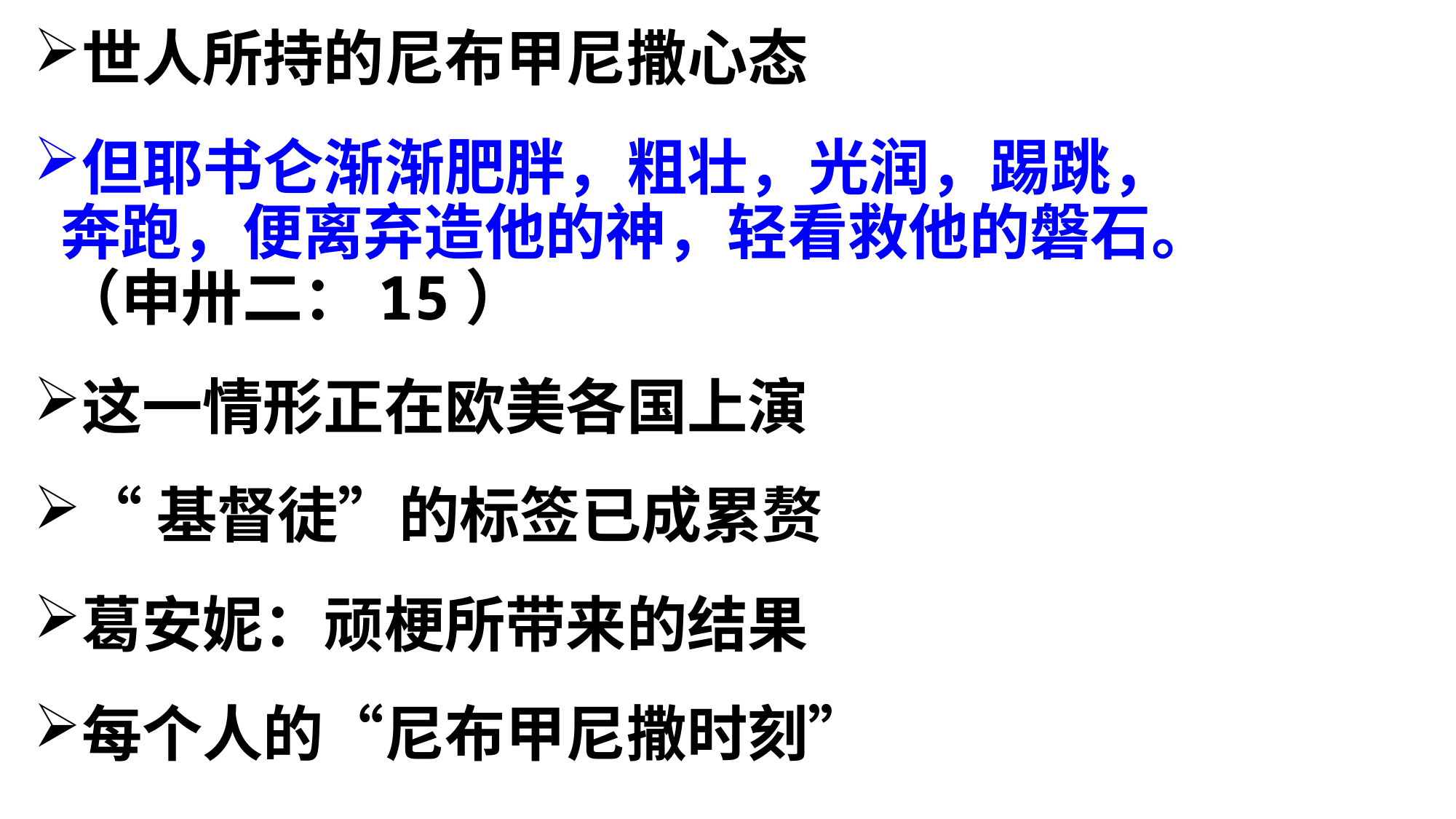

世人所持的尼布甲尼撒心态

但耶书仑渐渐肥胖，粗壮，光润，踢跳，奔跑，便离弃造他的神，轻看救他的磐石。（申卅二：15）

这一情形正在欧美各国上演

“基督徒”的标签已成累赘

葛安妮：顽梗所带来的结果

每个人的“尼布甲尼撒时刻”